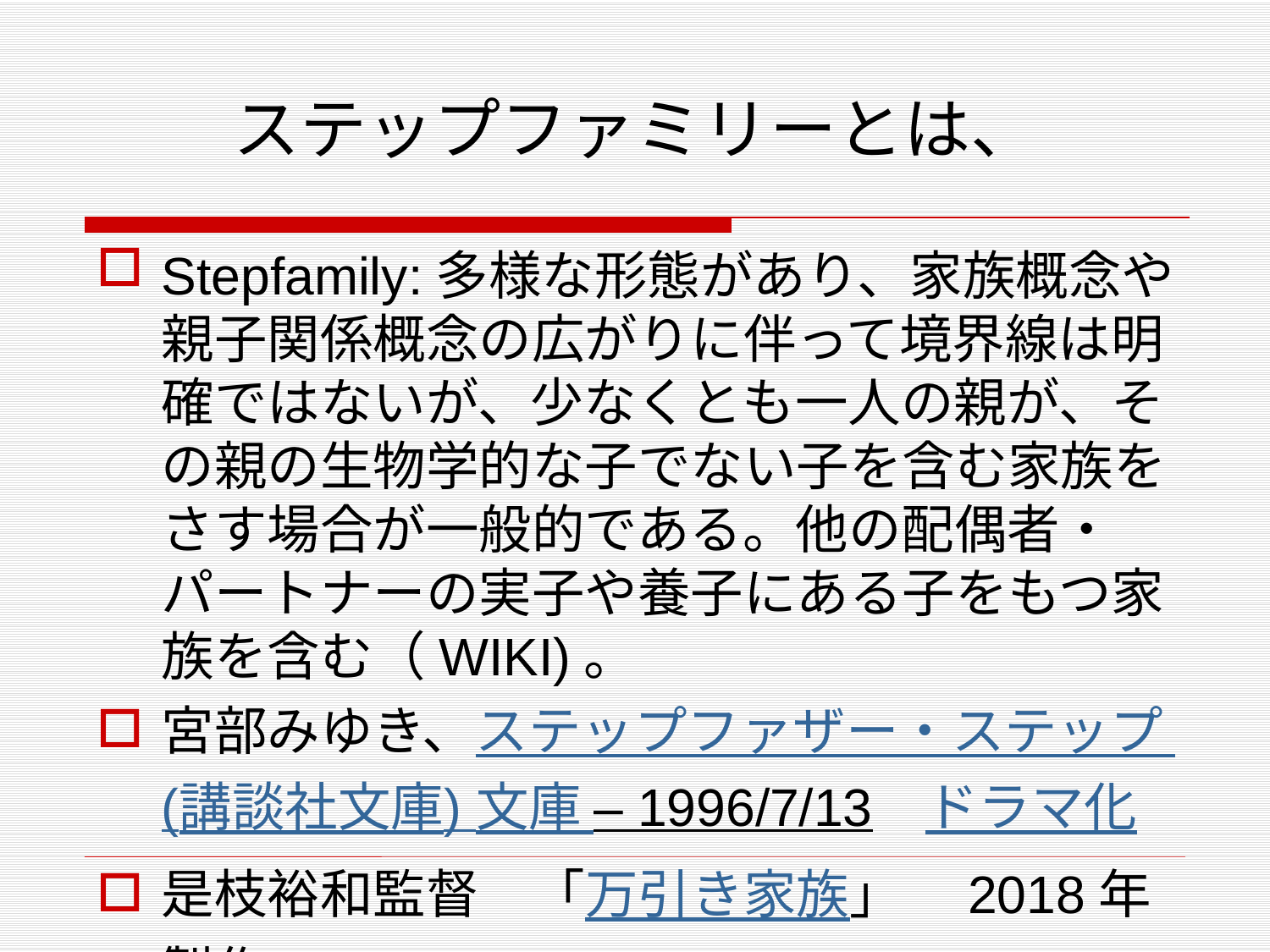

# ステップファミリーとは、
Stepfamily:多様な形態があり、家族概念や親子関係概念の広がりに伴って境界線は明確ではないが、少なくとも一人の親が、その親の生物学的な子でない子を含む家族をさす場合が一般的である。他の配偶者・パートナーの実子や養子にある子をもつ家族を含む（WIKI)。
宮部みゆき、ステップファザー・ステップ (講談社文庫) 文庫 – 1996/7/13　ドラマ化
是枝裕和監督　「万引き家族」　2018年製作